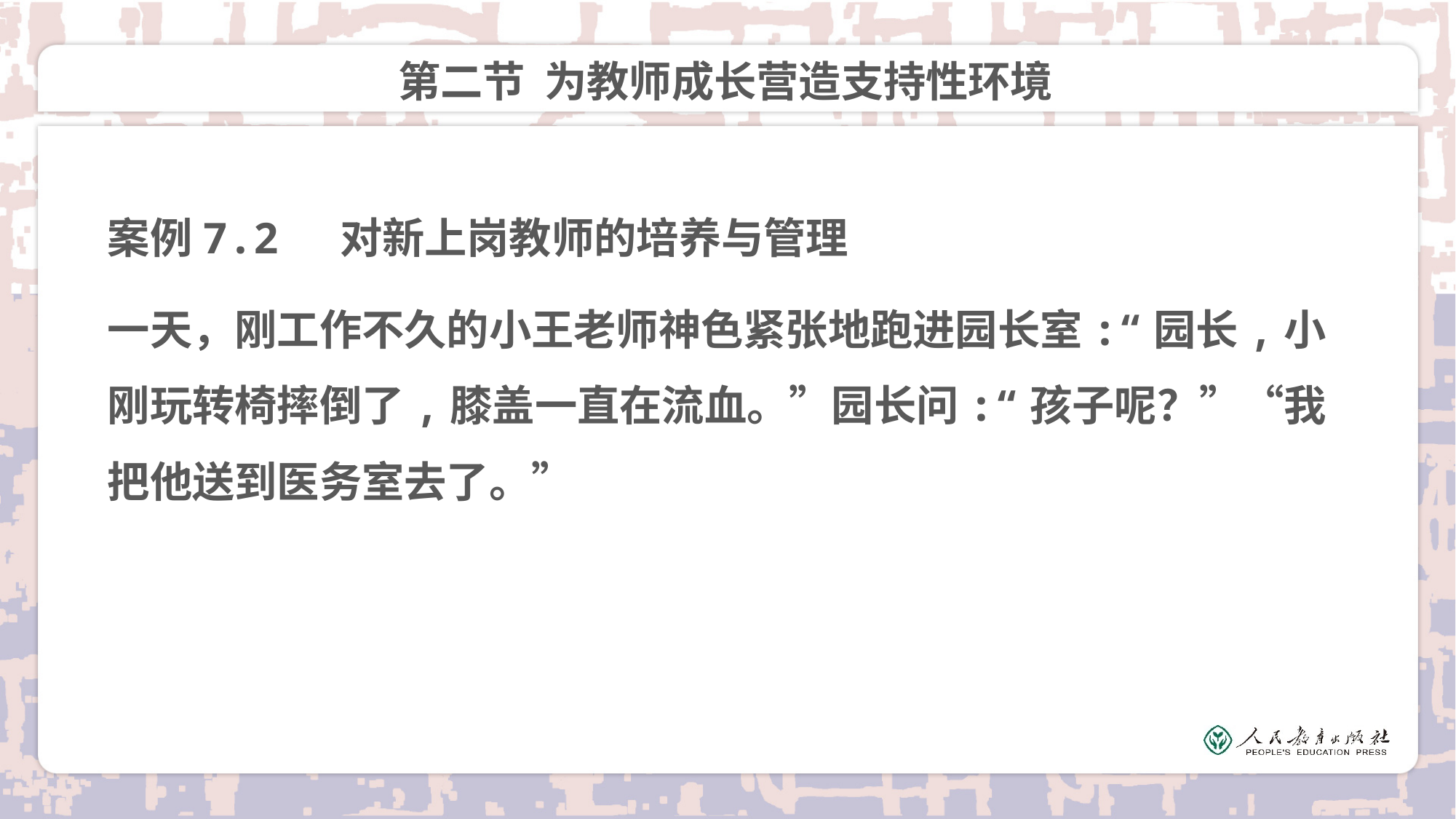

# 第二节  为教师成长营造支持性环境
案例7.2  对新上岗教师的培养与管理
一天，刚工作不久的小王老师神色紧张地跑进园长室:“园长,小刚玩转椅摔倒了,膝盖一直在流血。”园长问:“孩子呢？”“我把他送到医务室去了。”